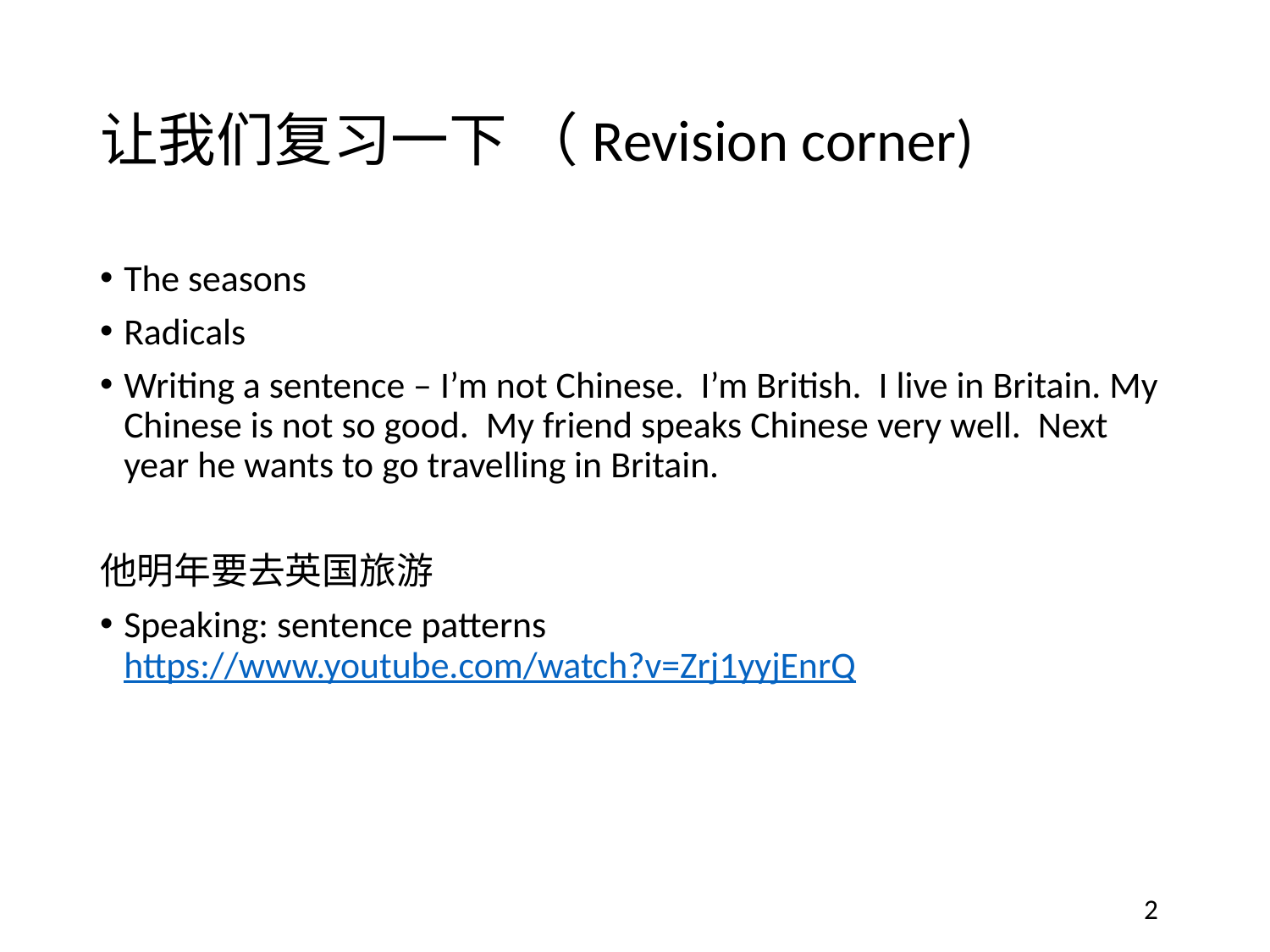

# 让我们复习一下 （Revision corner)
The seasons
Radicals
Writing a sentence – I’m not Chinese.  I’m British.  I live in Britain. My Chinese is not so good.  My friend speaks Chinese very well.  Next year he wants to go travelling in Britain.

他明年要去英国旅游
Speaking: sentence patterns https://www.youtube.com/watch?v=Zrj1yyjEnrQ

2